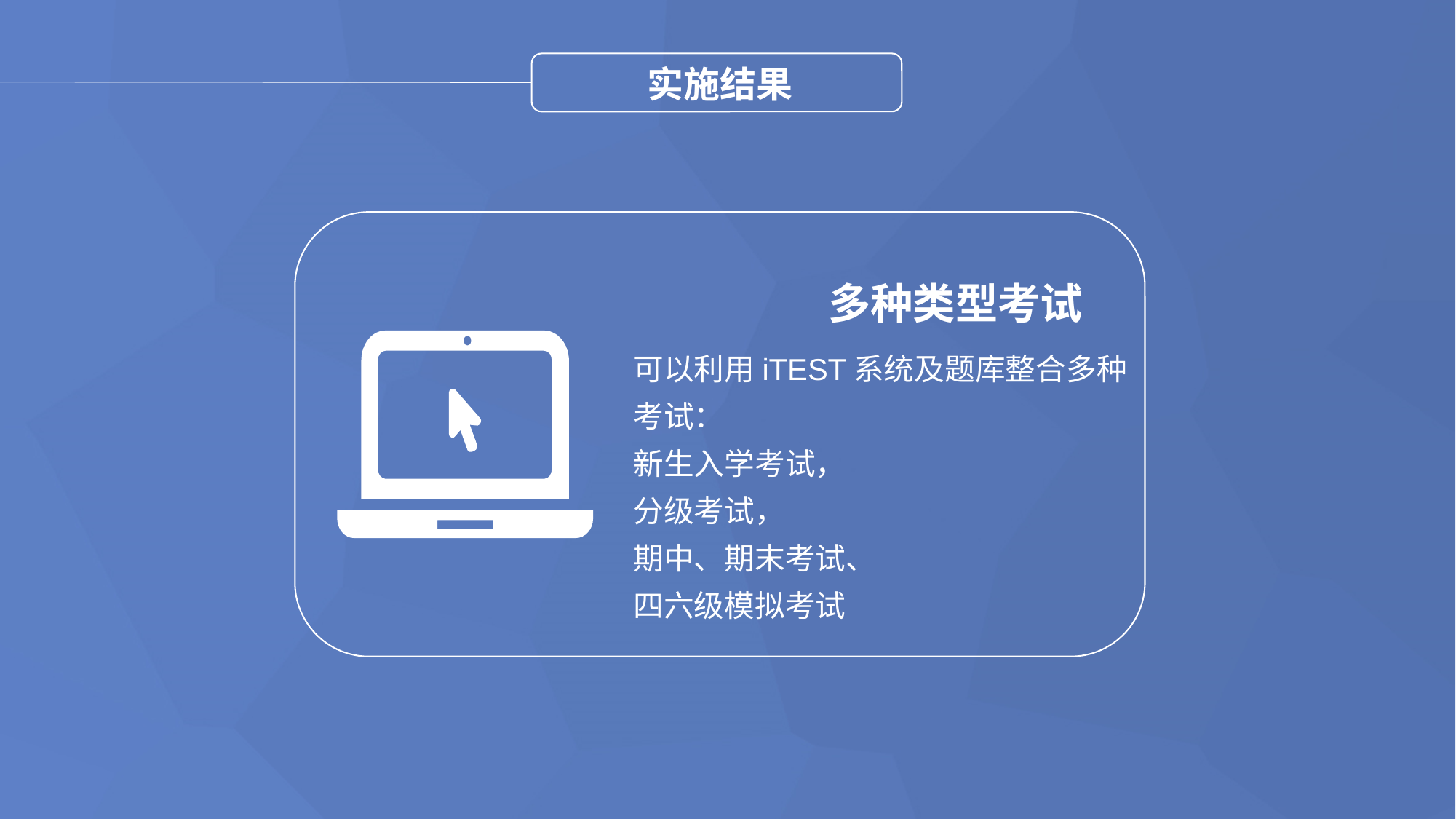

实施结果

多种类型考试

可以利用iTEST系统及题库整合多种考试：
新生入学考试，
分级考试，
期中、期末考试、
四六级模拟考试